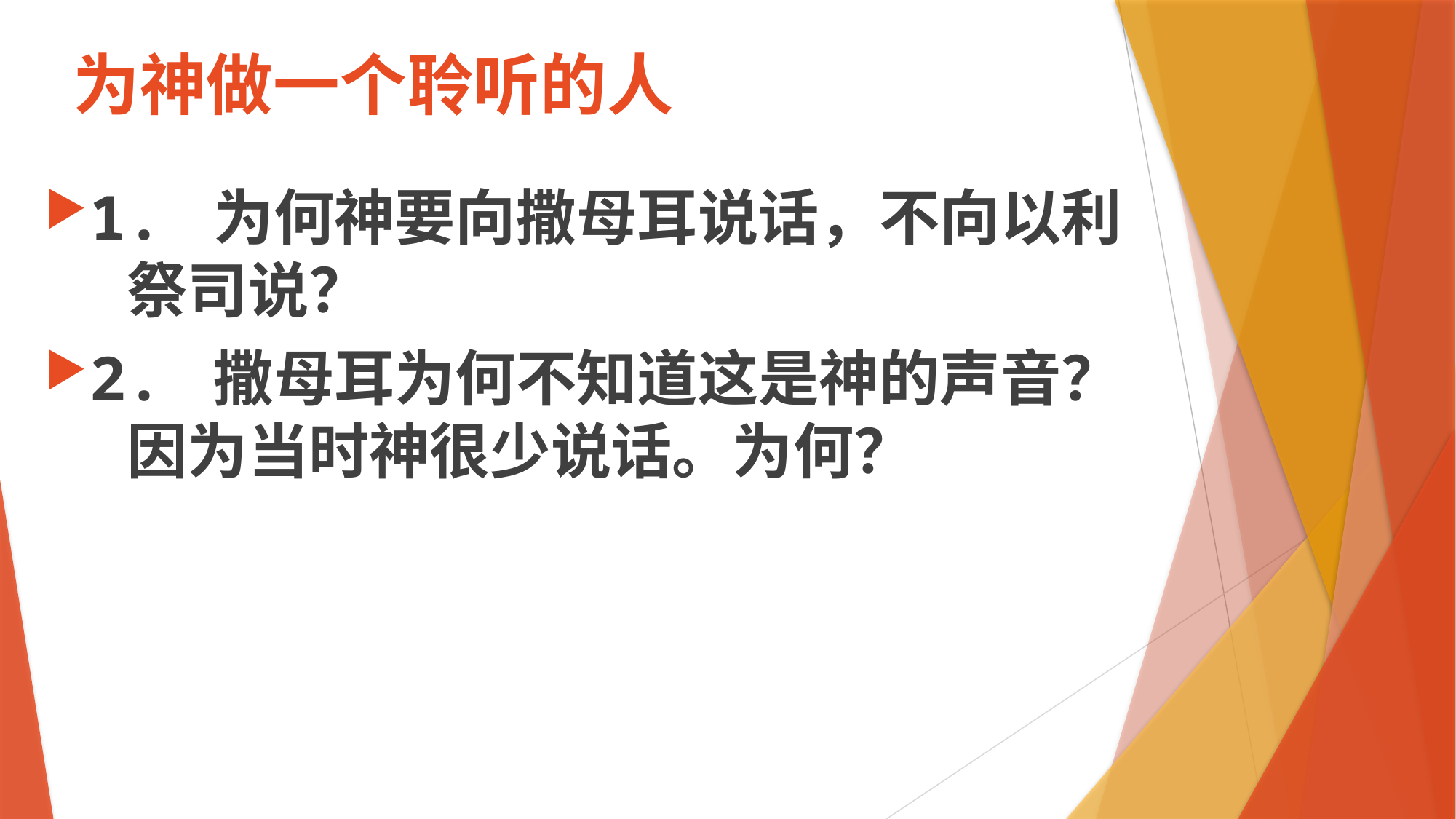

# 为神做一个聆听的人
1. 为何神要向撒母耳说话，不向以利
   祭司说？
2. 撒母耳为何不知道这是神的声音？
   因为当时神很少说话。为何？